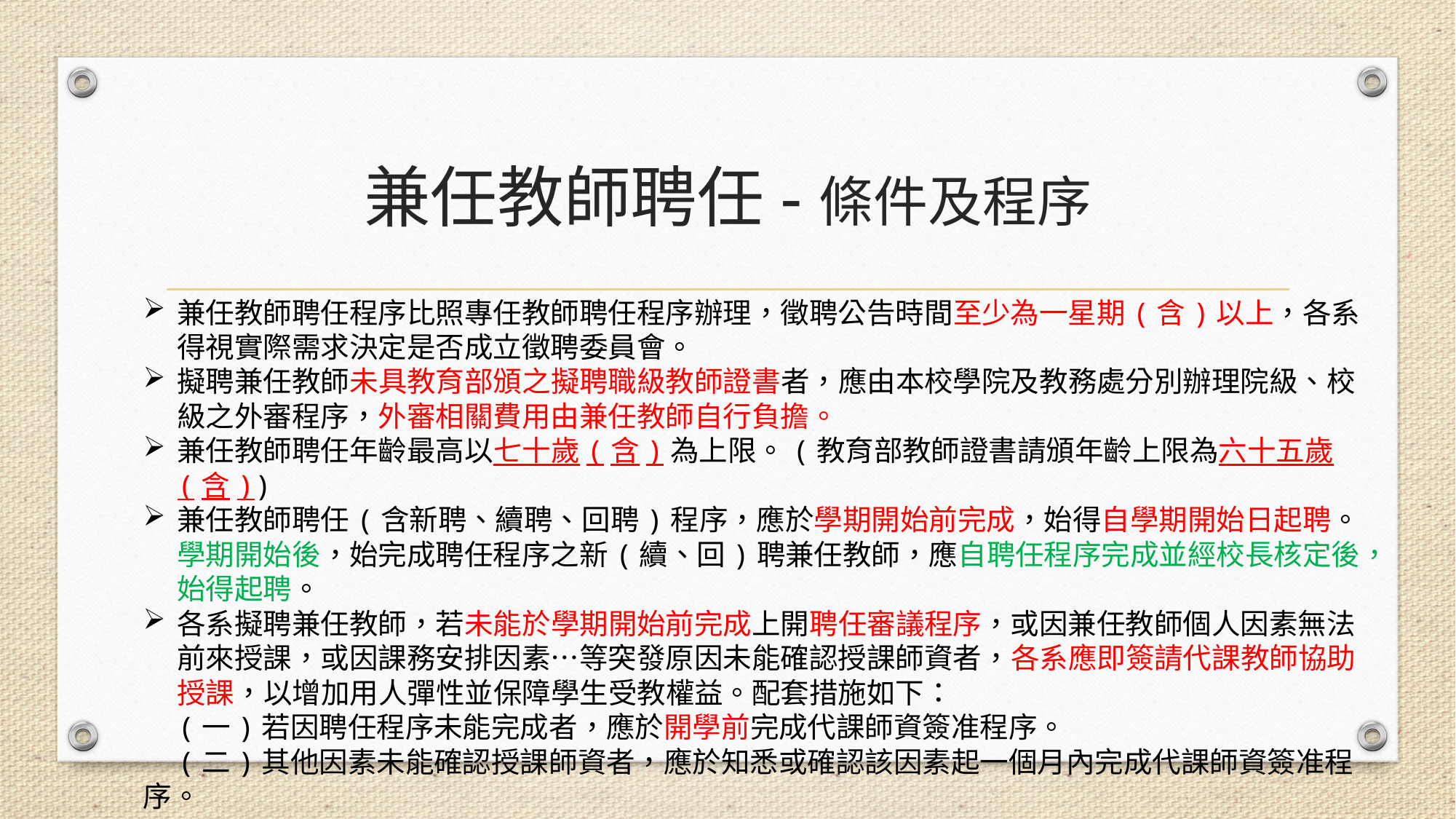

# 兼任教師聘任-條件及程序
兼任教師聘任程序比照專任教師聘任程序辦理，徵聘公告時間至少為一星期(含)以上，各系得視實際需求決定是否成立徵聘委員會。
擬聘兼任教師未具教育部頒之擬聘職級教師證書者，應由本校學院及教務處分別辦理院級、校級之外審程序，外審相關費用由兼任教師自行負擔。
兼任教師聘任年齡最高以七十歲(含)為上限。(教育部教師證書請頒年齡上限為六十五歲(含))
兼任教師聘任(含新聘、續聘、回聘)程序，應於學期開始前完成，始得自學期開始日起聘。學期開始後，始完成聘任程序之新(續、回)聘兼任教師，應自聘任程序完成並經校長核定後，始得起聘。
各系擬聘兼任教師，若未能於學期開始前完成上開聘任審議程序，或因兼任教師個人因素無法前來授課，或因課務安排因素…等突發原因未能確認授課師資者，各系應即簽請代課教師協助授課，以增加用人彈性並保障學生受教權益。配套措施如下：
  (一)若因聘任程序未能完成者，應於開學前完成代課師資簽准程序。
  (二)其他因素未能確認授課師資者，應於知悉或確認該因素起一個月內完成代課師資簽准程序。